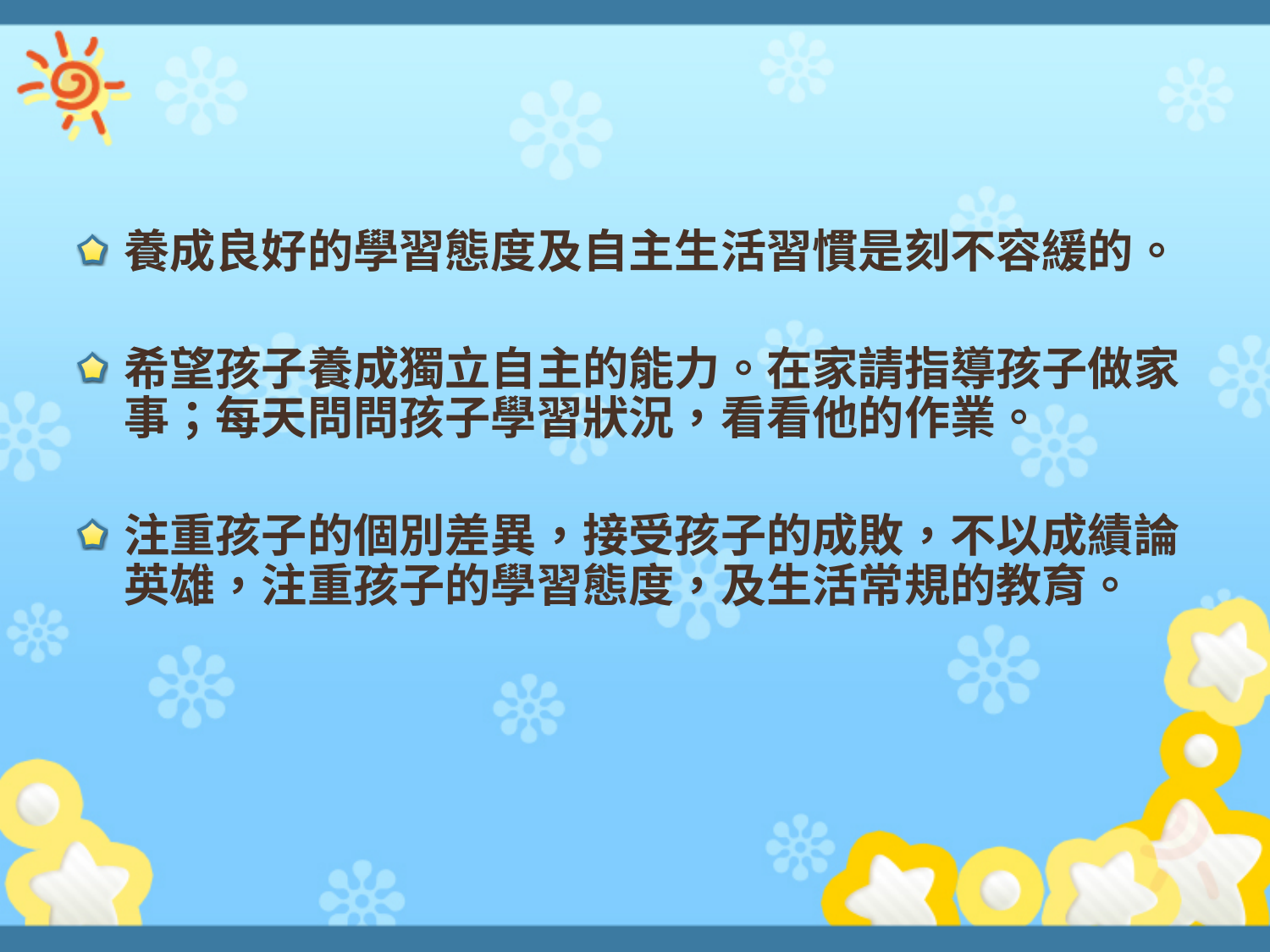

養成良好的學習態度及自主生活習慣是刻不容緩的。

希望孩子養成獨立自主的能力。在家請指導孩子做家事；每天問問孩子學習狀況，看看他的作業。

注重孩子的個別差異，接受孩子的成敗，不以成績論英雄，注重孩子的學習態度，及生活常規的教育。